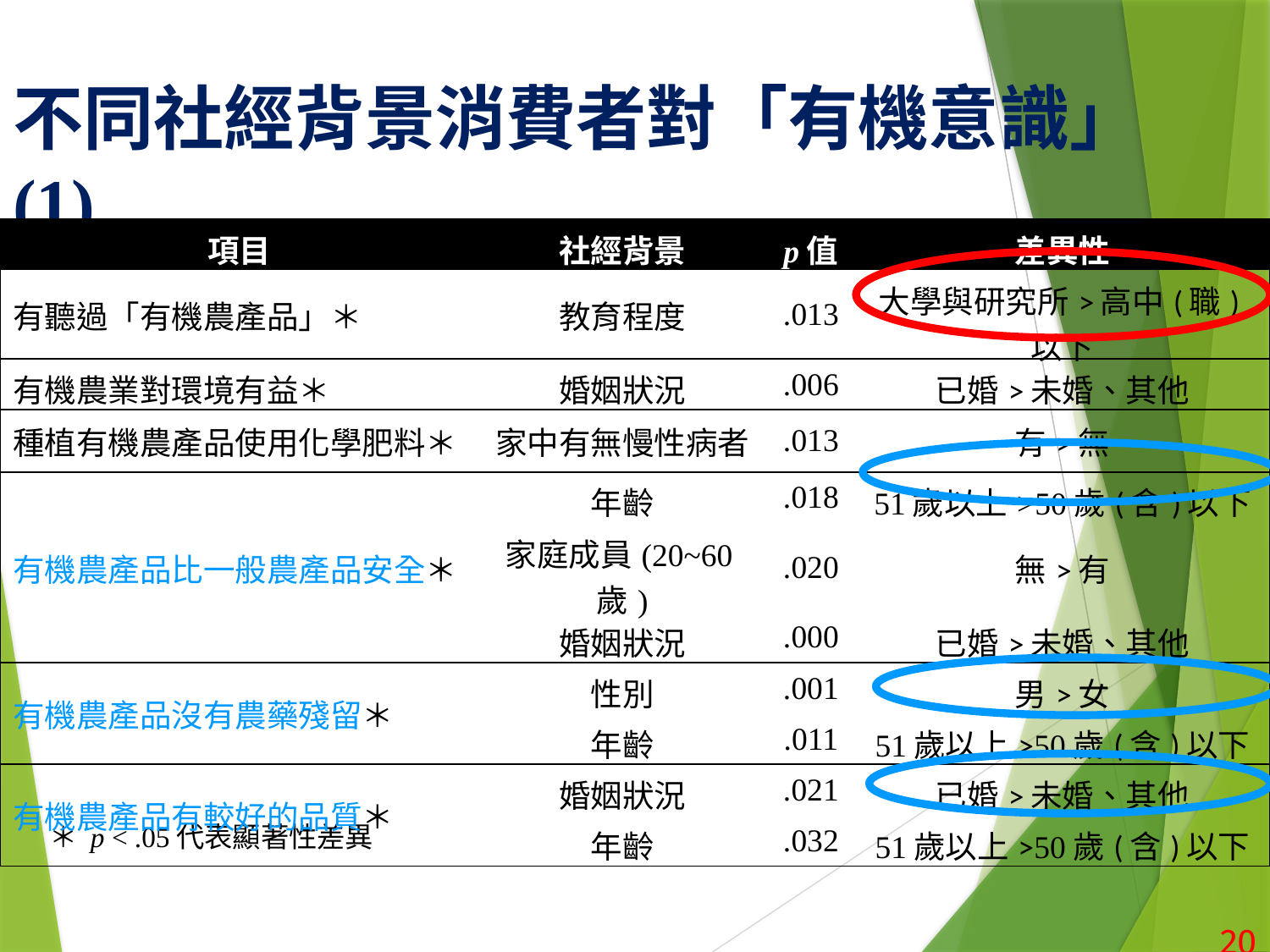

# 不同社經背景消費者對「有機意識」(1)
| 項目 | 社經背景 | p值 | 差異性 |
| --- | --- | --- | --- |
| 有聽過「有機農產品」＊ | 教育程度 | .013 | 大學與研究所>高中(職)以下 |
| 有機農業對環境有益＊ | 婚姻狀況 | .006 | 已婚>未婚、其他 |
| 種植有機農產品使用化學肥料＊ | 家中有無慢性病者 | .013 | 有>無 |
| 有機農產品比一般農產品安全＊ | 年齡 | .018 | 51歲以上>50歲(含)以下 |
|  | 家庭成員(20~60歲) | .020 | 無>有 |
|  | 婚姻狀況 | .000 | 已婚>未婚、其他 |
| 有機農產品沒有農藥殘留＊ | 性別 | .001 | 男>女 |
|  | 年齡 | .011 | 51歲以上>50歲(含)以下 |
| 有機農產品有較好的品質＊ | 婚姻狀況 | .021 | 已婚>未婚、其他 |
|  | 年齡 | .032 | 51歲以上>50歲(含)以下 |

＊ p < .05代表顯著性差異
20